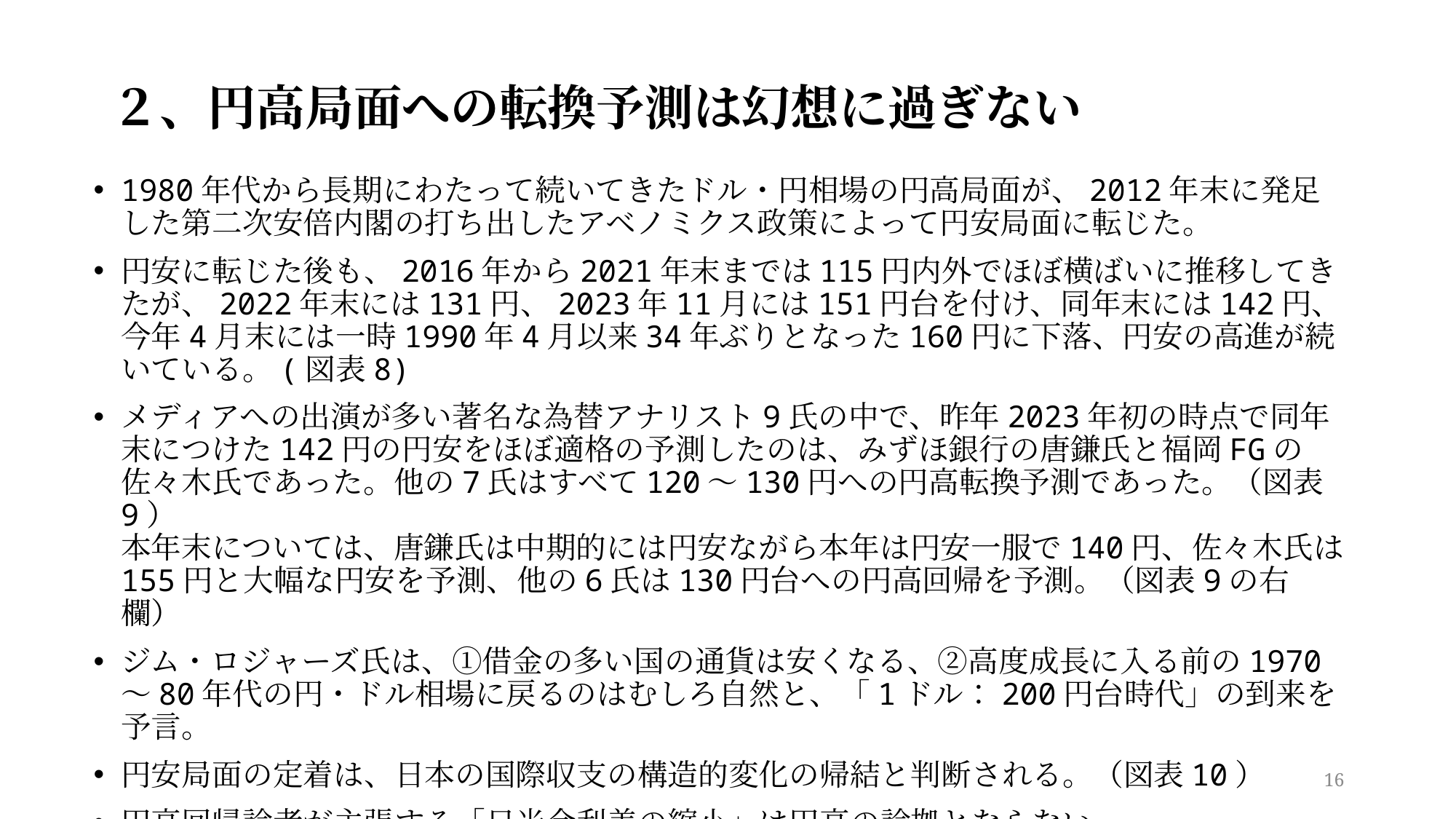

# ２、円高局面への転換予測は幻想に過ぎない
1980年代から長期にわたって続いてきたドル・円相場の円高局面が、2012年末に発足した第二次安倍内閣の打ち出したアベノミクス政策によって円安局面に転じた。
円安に転じた後も、2016年から2021年末までは115円内外でほぼ横ばいに推移してきたが、2022年末には131円、2023年11月には151円台を付け、同年末には142円、今年4月末には一時1990年4月以来34年ぶりとなった160円に下落、円安の高進が続いている。(図表8)
メディアへの出演が多い著名な為替アナリスト9氏の中で、昨年2023年初の時点で同年末につけた142円の円安をほぼ適格の予測したのは、みずほ銀行の唐鎌氏と福岡FGの佐々木氏であった。他の7氏はすべて120～130円への円高転換予測であった。（図表9）
本年末については、唐鎌氏は中期的には円安ながら本年は円安一服で140円、佐々木氏は155円と大幅な円安を予測、他の6氏は130円台への円高回帰を予測。（図表9の右欄）
ジム・ロジャーズ氏は、①借金の多い国の通貨は安くなる、②高度成長に入る前の1970～80年代の円・ドル相場に戻るのはむしろ自然と、「1ドル：200円台時代」の到来を予言。
円安局面の定着は、日本の国際収支の構造的変化の帰結と判断される。（図表10）
円高回帰論者が主張する「日米金利差の縮小」は円高の論拠とならない。
円安定着は景気を刺激するので、日本経済にとってのメリットと捉えるべき。
16